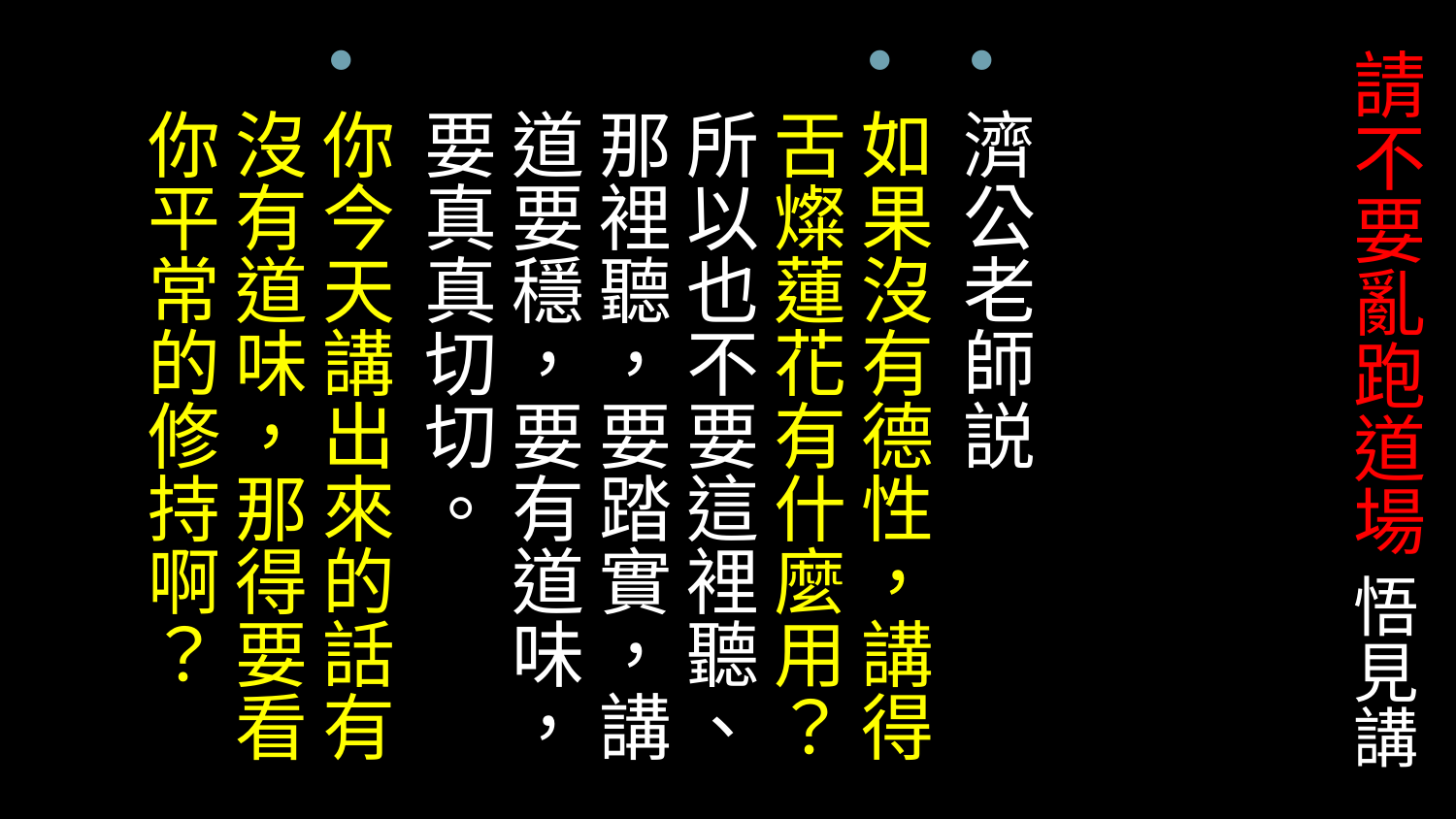

# 請不要亂跑道場 悟見講
濟公老師説
如果沒有德性，講得舌燦蓮花有什麼用？所以也不要這裡聽、那裡聽，要踏實，講道要穩，要有道味，要真真切切。
你今天講出來的話有沒有道味，那得要看你平常的修持啊？